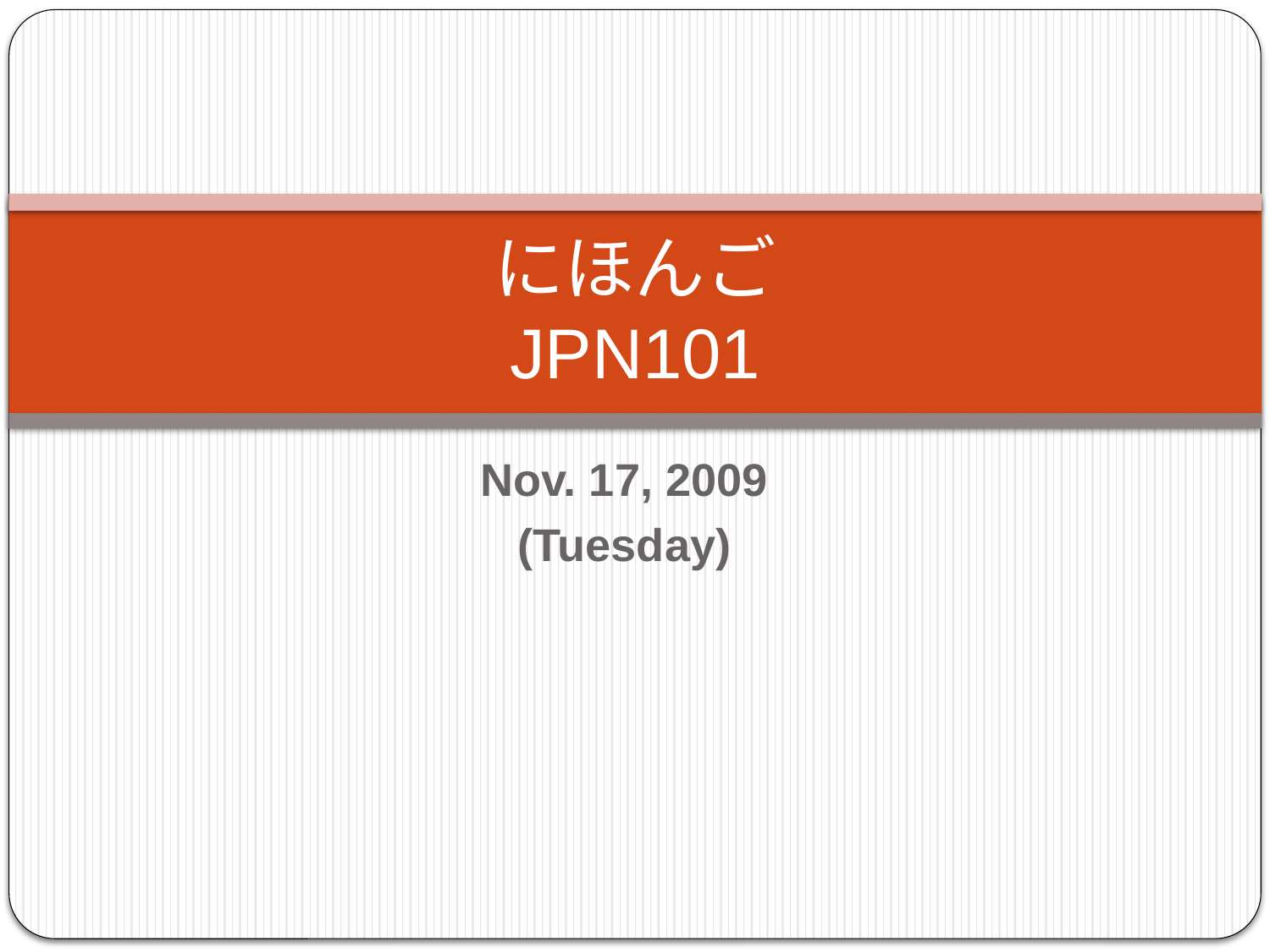

# にほんご JPN101
Nov. 17, 2009
(Tuesday)